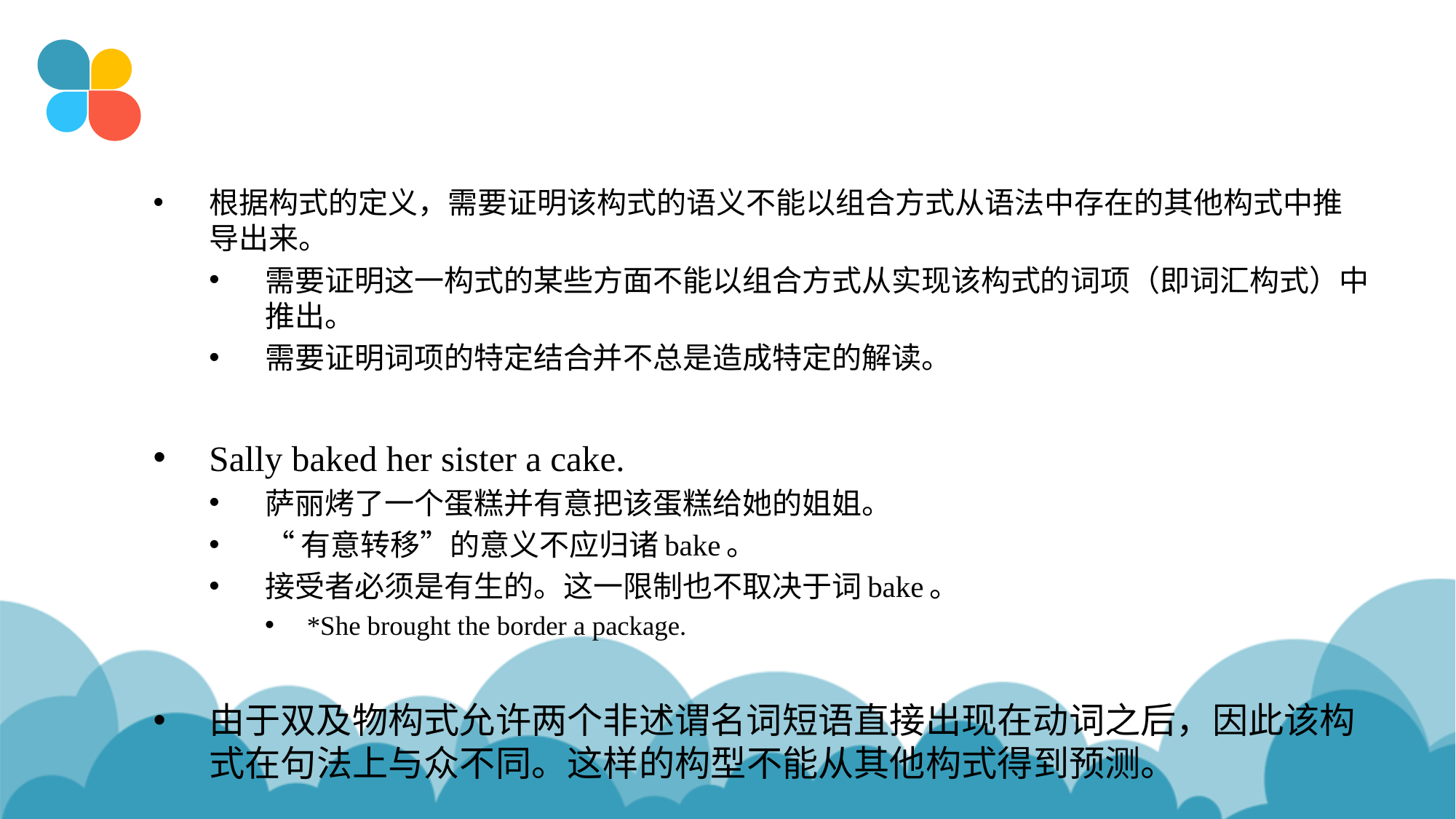

#
根据构式的定义，需要证明该构式的语义不能以组合方式从语法中存在的其他构式中推导出来。
需要证明这一构式的某些方面不能以组合方式从实现该构式的词项（即词汇构式）中推出。
需要证明词项的特定结合并不总是造成特定的解读。

Sally baked her sister a cake.
萨丽烤了一个蛋糕并有意把该蛋糕给她的姐姐。
“有意转移”的意义不应归诸bake。
接受者必须是有生的。这一限制也不取决于词bake。
*She brought the border a package.

由于双及物构式允许两个非述谓名词短语直接出现在动词之后，因此该构式在句法上与众不同。这样的构型不能从其他构式得到预测。